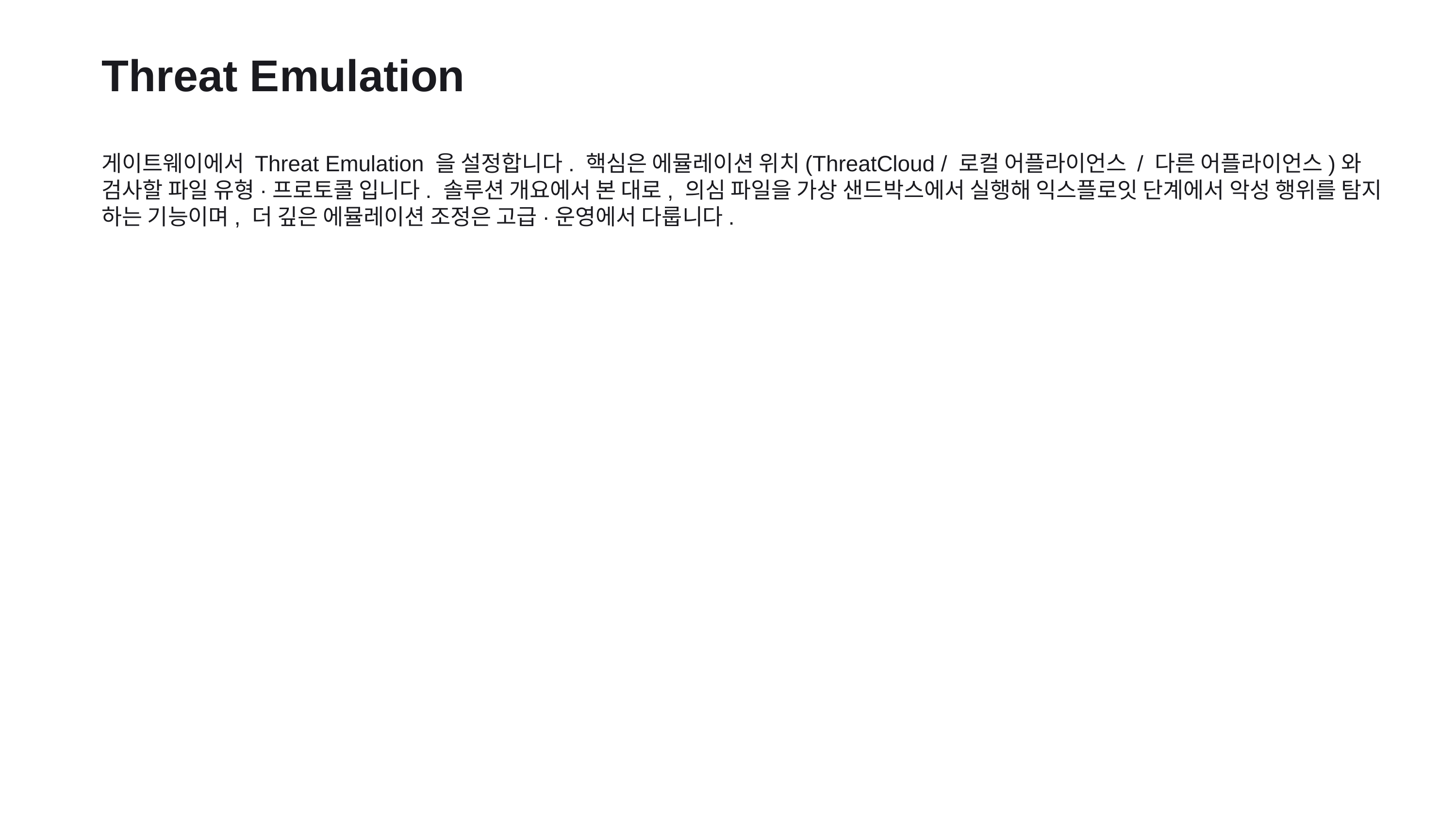

Threat Emulation
게이트웨이에서 Threat Emulation 을 설정합니다. 핵심은 에뮬레이션 위치(ThreatCloud / 로컬 어플라이언스 / 다른 어플라이언스)와 검사할 파일 유형·프로토콜 입니다. 솔루션 개요에서 본 대로, 의심 파일을 가상 샌드박스에서 실행해 익스플로잇 단계에서 악성 행위를 탐지 하는 기능이며, 더 깊은 에뮬레이션 조정은 고급·운영에서 다룹니다.